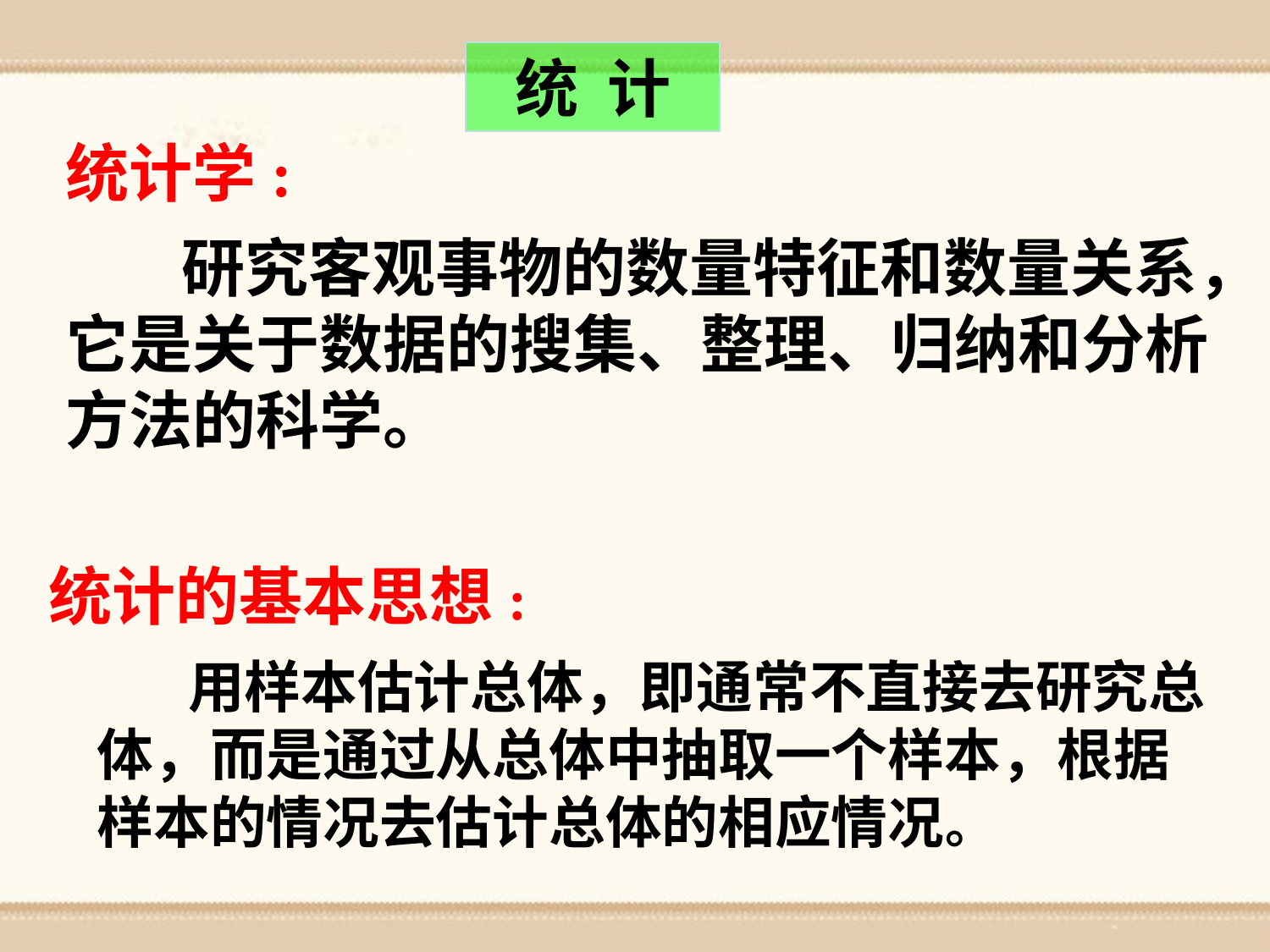

统  计
统计学:
       研究客观事物的数量特征和数量关系，它是关于数据的搜集、整理、归纳和分析方法的科学。
统计的基本思想:
      用样本估计总体，即通常不直接去研究总体，而是通过从总体中抽取一个样本，根据样本的情况去估计总体的相应情况。